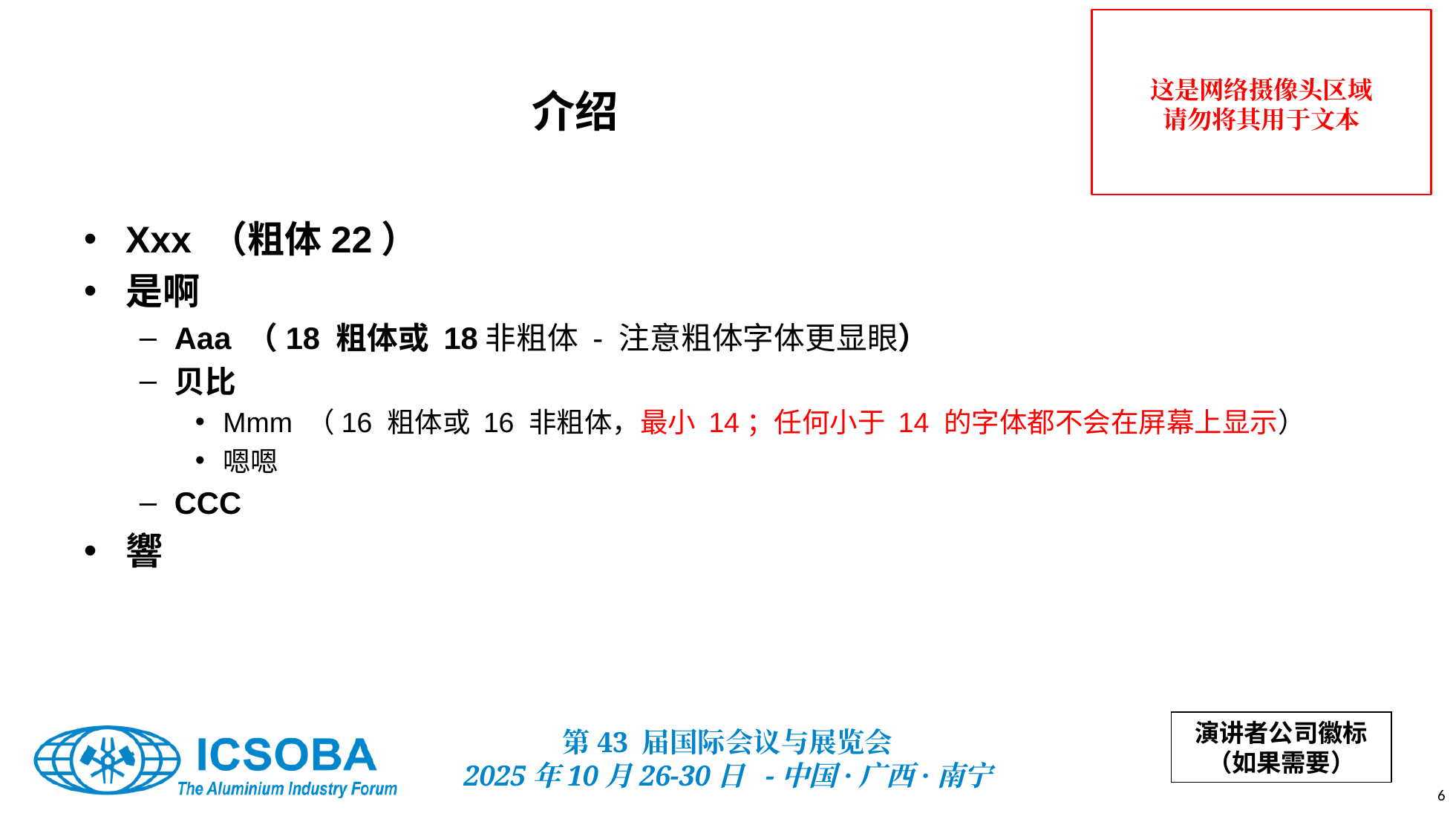

# 介绍
Xxx （粗体22）
是啊
Aaa （18 粗体或 18非粗体 - 注意粗体字体更显眼）
贝比
Mmm （16 粗体或 16 非粗体，最小 14；任何小于 14 的字体都不会在屏幕上显示）
嗯嗯
CCC
響